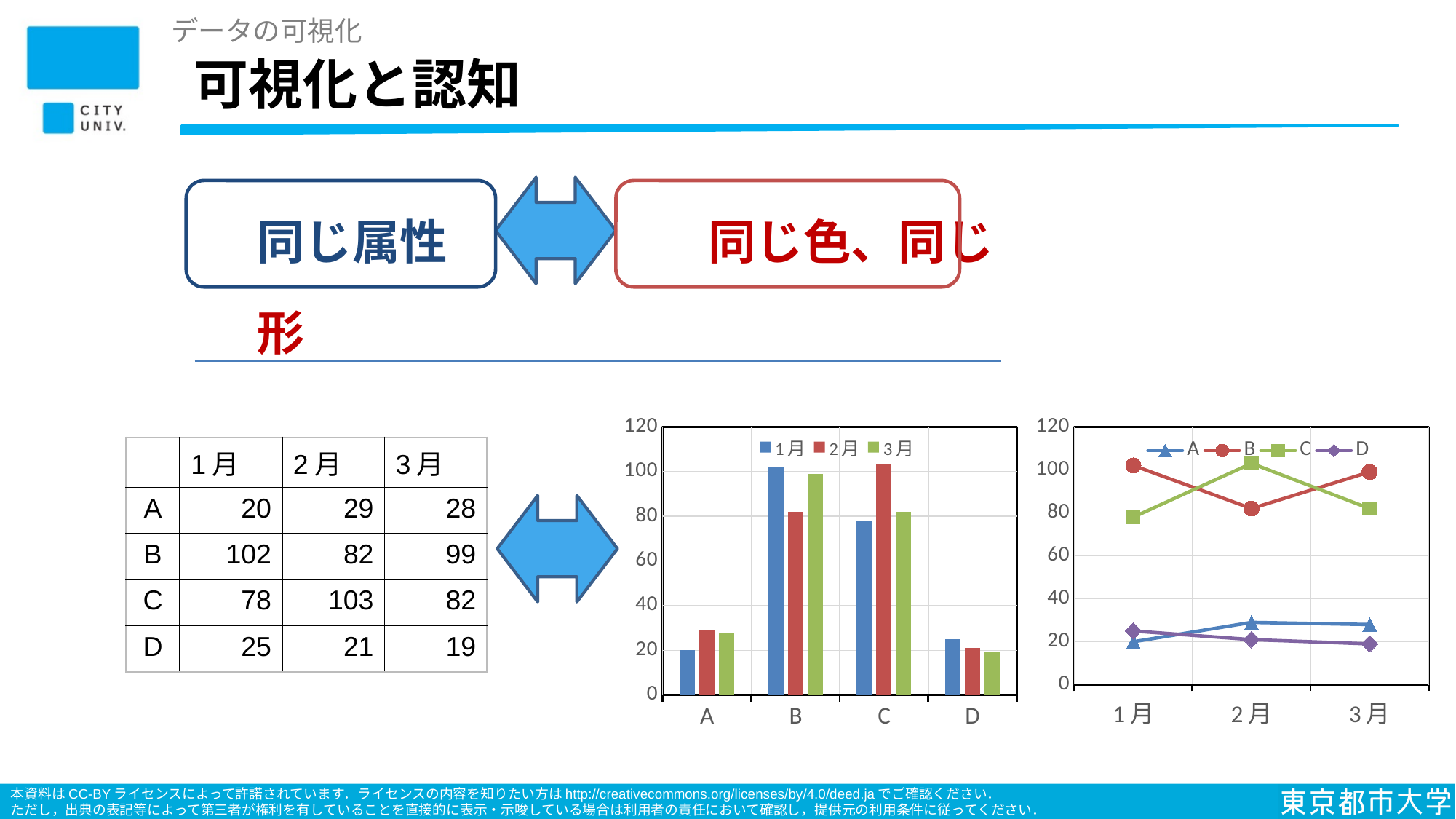

データの可視化

# 可視化と認知

同じ属性	　　　　　同じ色、同じ形

### Chart

| Category | 1月 | 2月 | 3月 |
|---|---|---|---|
| A | 20.0 | 29.0 | 28.0 |
| B | 102.0 | 82.0 | 99.0 |
| C | 78.0 | 103.0 | 82.0 |
| D | 25.0 | 21.0 | 19.0 |

### Chart

| Category | A | B | C | D |
|---|---|---|---|---|
| 1月 | 20.0 | 102.0 | 78.0 | 25.0 |
| 2月 | 29.0 | 82.0 | 103.0 | 21.0 |
| 3月 | 28.0 | 99.0 | 82.0 | 19.0 |
|  | 1月 | 2月 | 3月 |
| --- | --- | --- | --- |
| A | 20 | 29 | 28 |
| B | 102 | 82 | 99 |
| C | 78 | 103 | 82 |
| D | 25 | 21 | 19 |